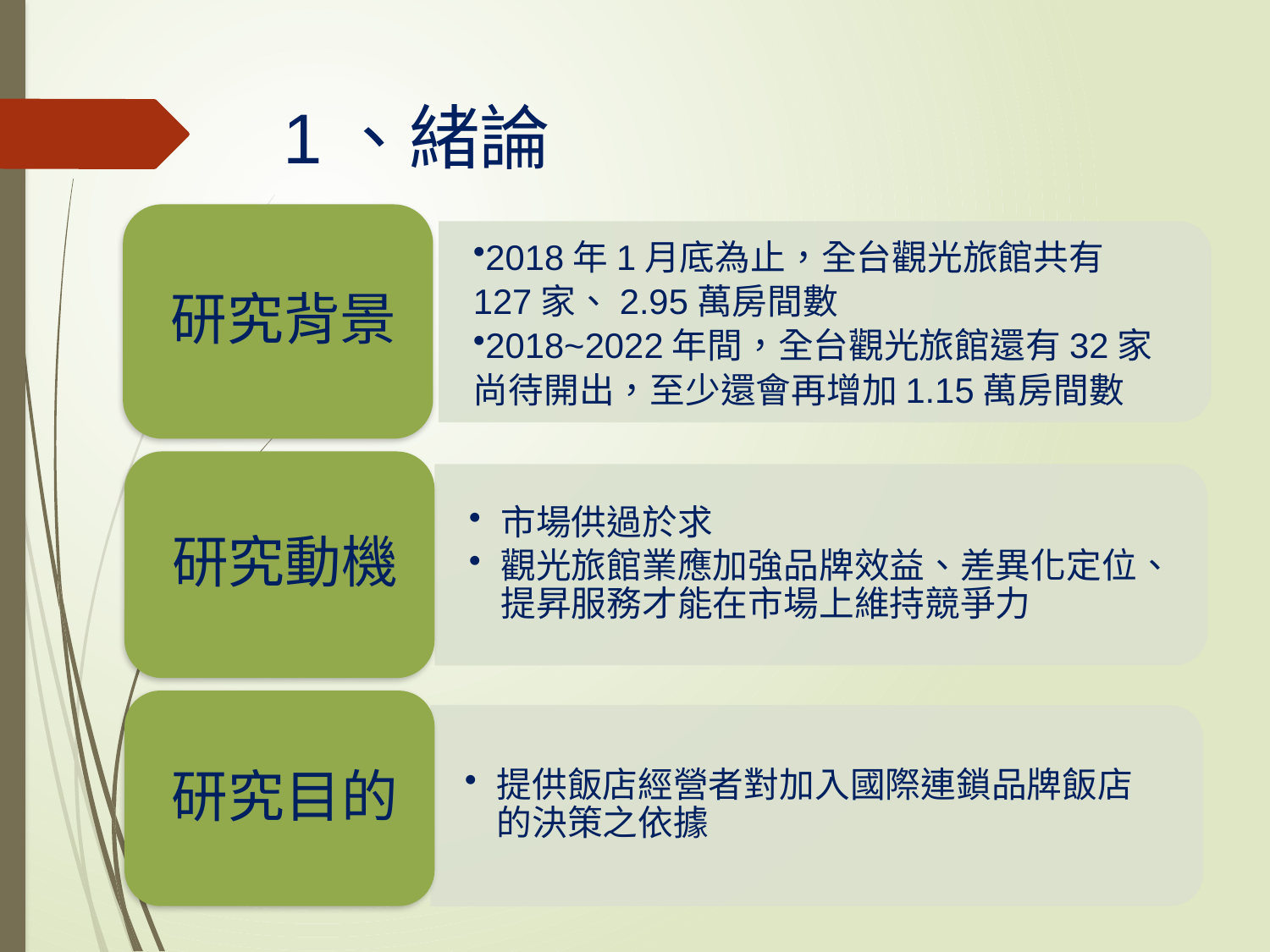

# 1、緒論
2018年1月底為止，全台觀光旅館共有127家、2.95萬房間數
2018~2022年間，全台觀光旅館還有32家 尚待開出，至少還會再增加1.15萬房間數
研究背景
市場供過於求
觀光旅館業應加強品牌效益、差異化定位、提昇服務才能在市場上維持競爭力
研究動機
提供飯店經營者對加入國際連鎖品牌飯店的決策之依據
研究目的